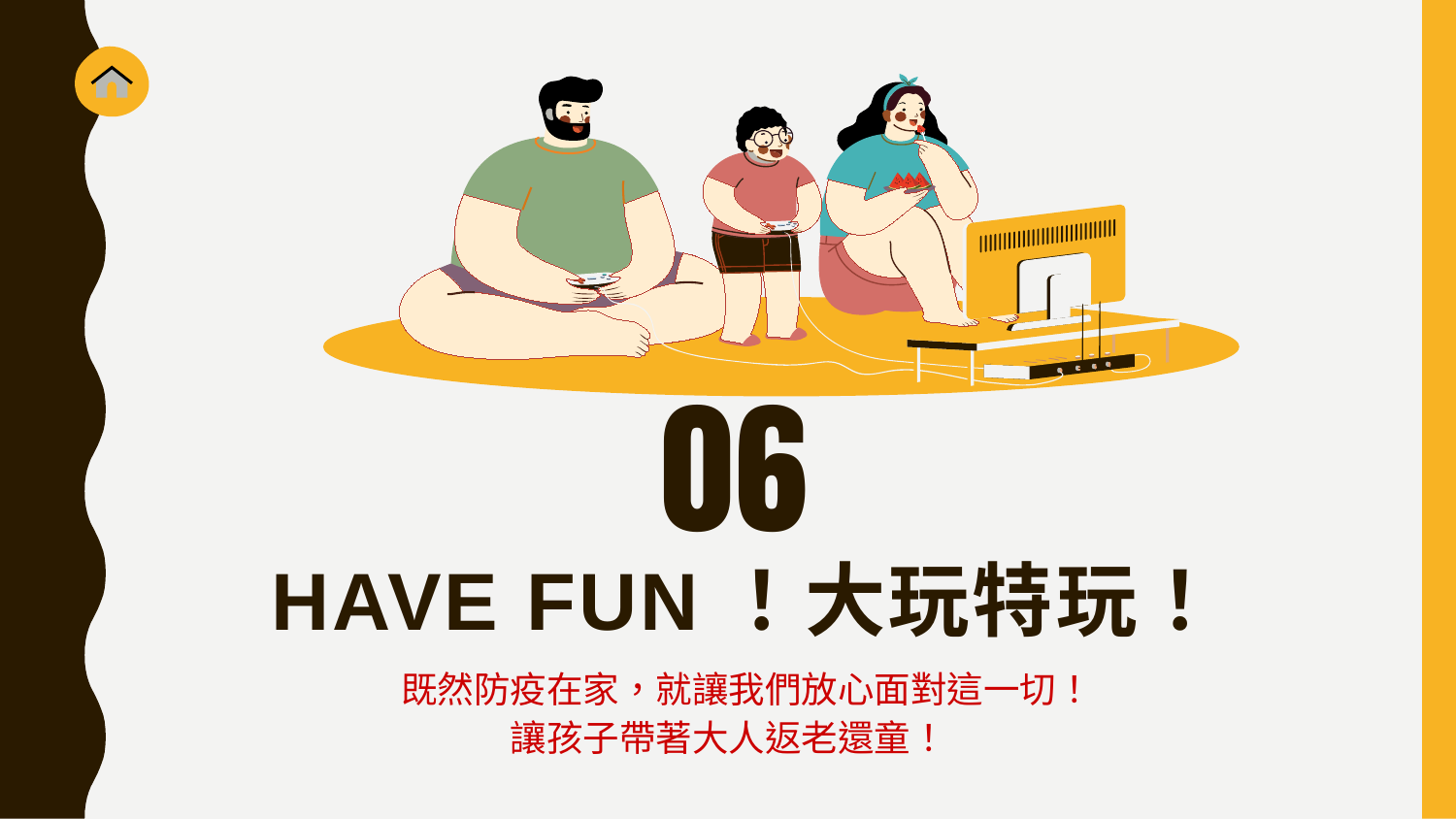

06
# HAVE FUN！大玩特玩！
既然防疫在家，就讓我們放心面對這一切！
讓孩子帶著大人返老還童！